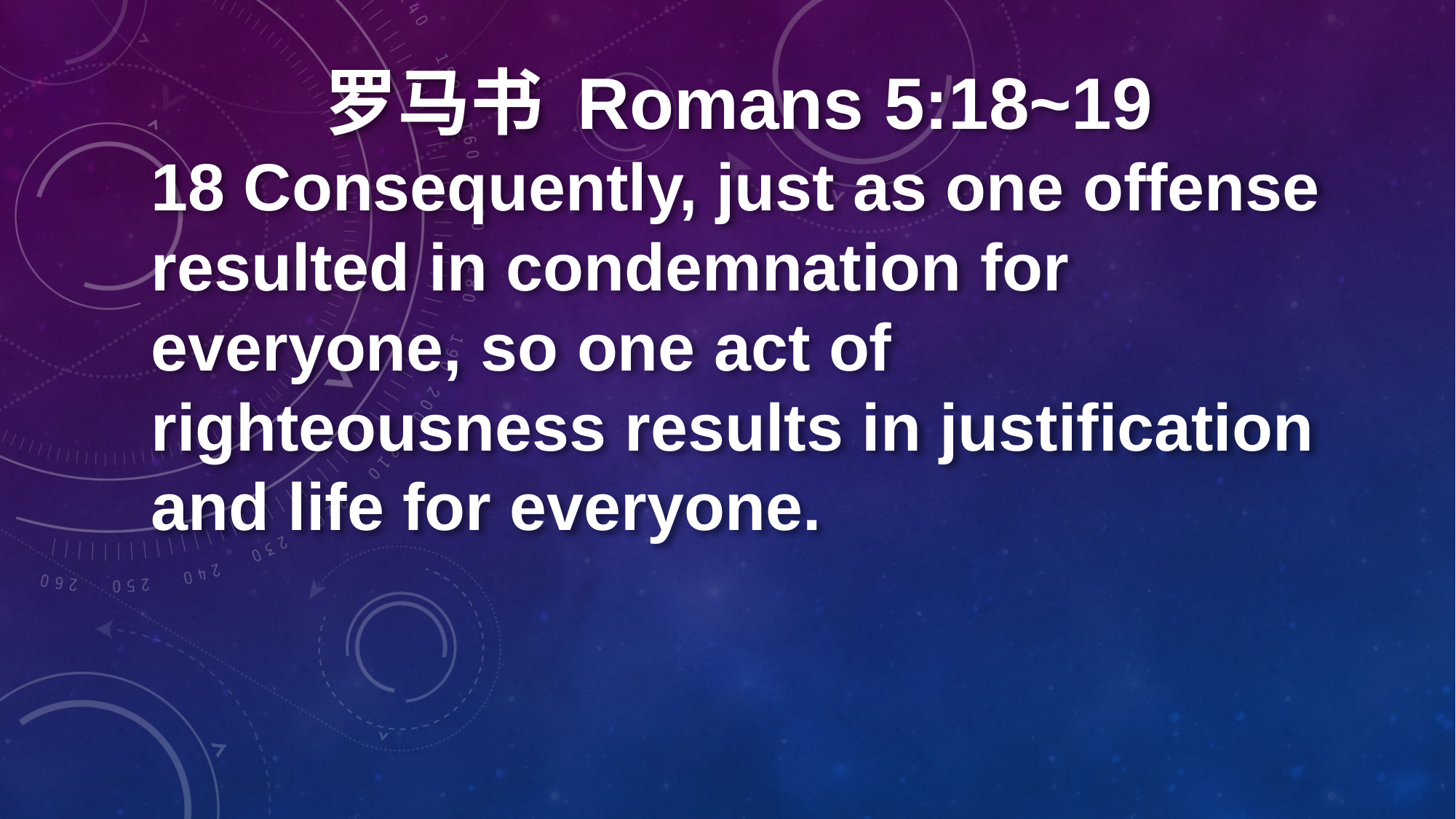

罗马书 Romans 5:18~19
18 Consequently, just as one offense resulted in condemnation for everyone, so one act of righteousness results in justification and life for everyone.